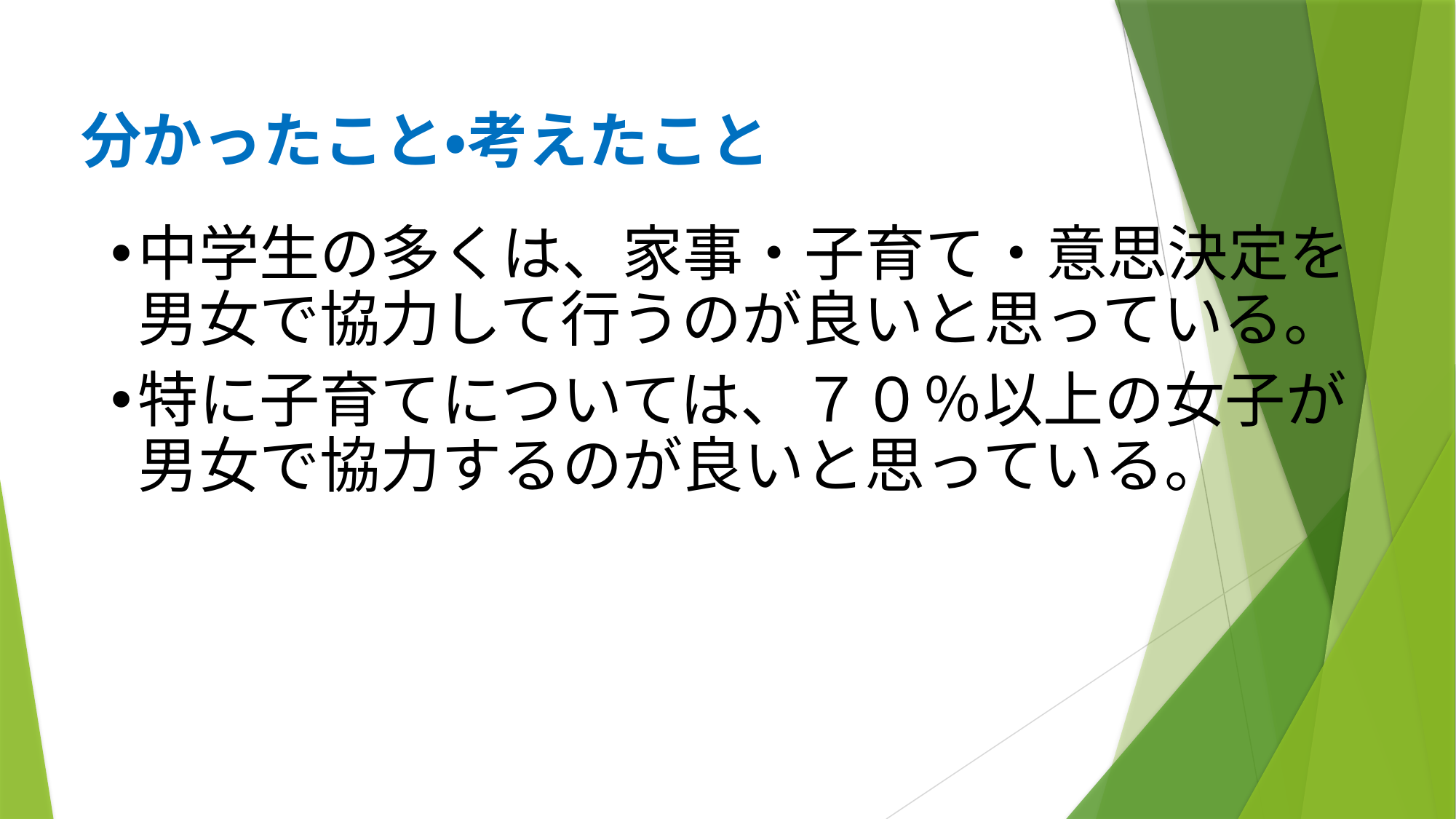

# 分かったこと・考えたこと
中学生の多くは、家事・子育て・意思決定を男女で協力して行うのが良いと思っている。
特に子育てについては、７０％以上の女子が男女で協力するのが良いと思っている。